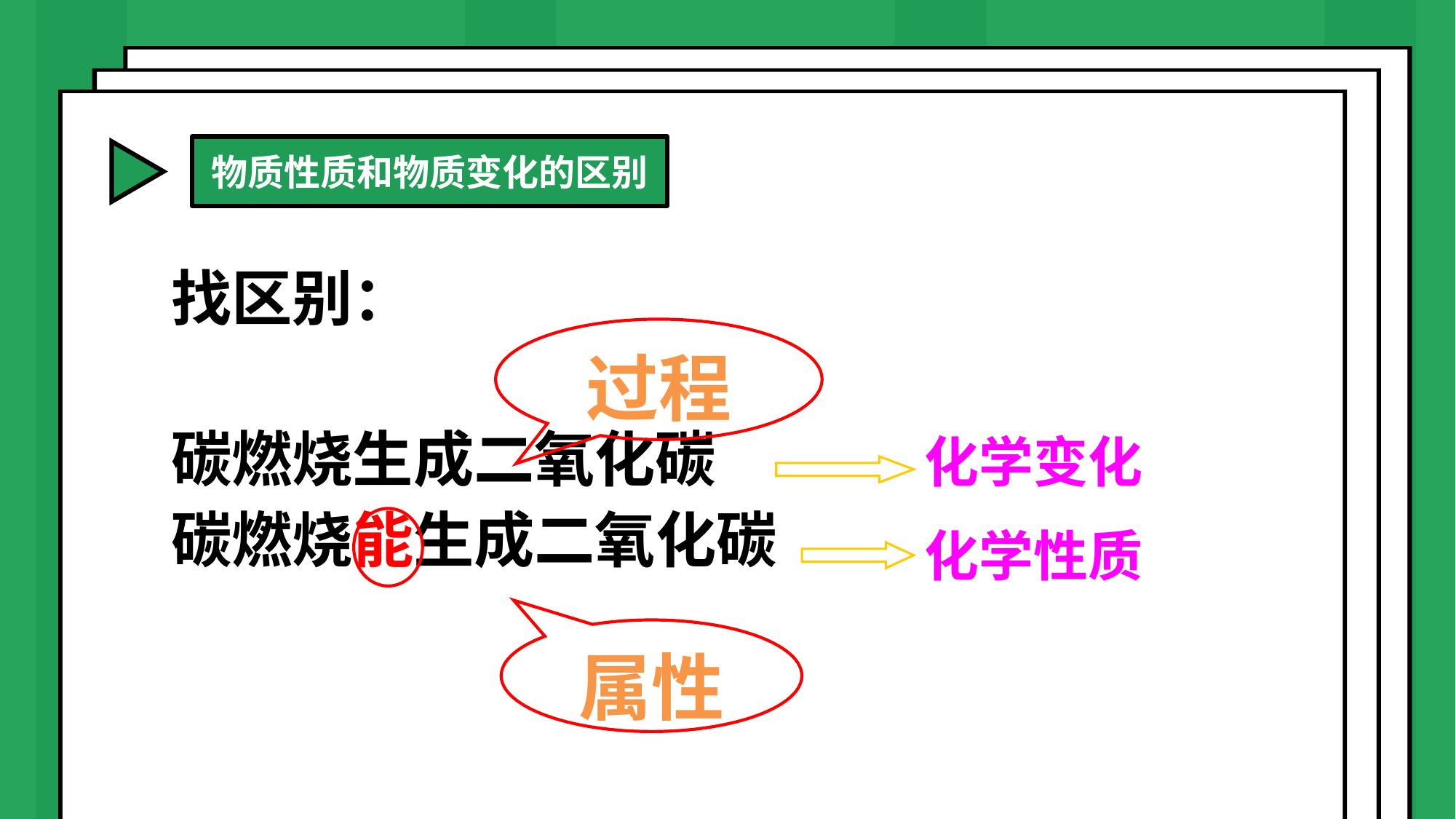

物质性质和物质变化的区别

找区别：

碳燃烧生成二氧化碳
碳燃烧能生成二氧化碳
过程
化学变化

化学性质

属性